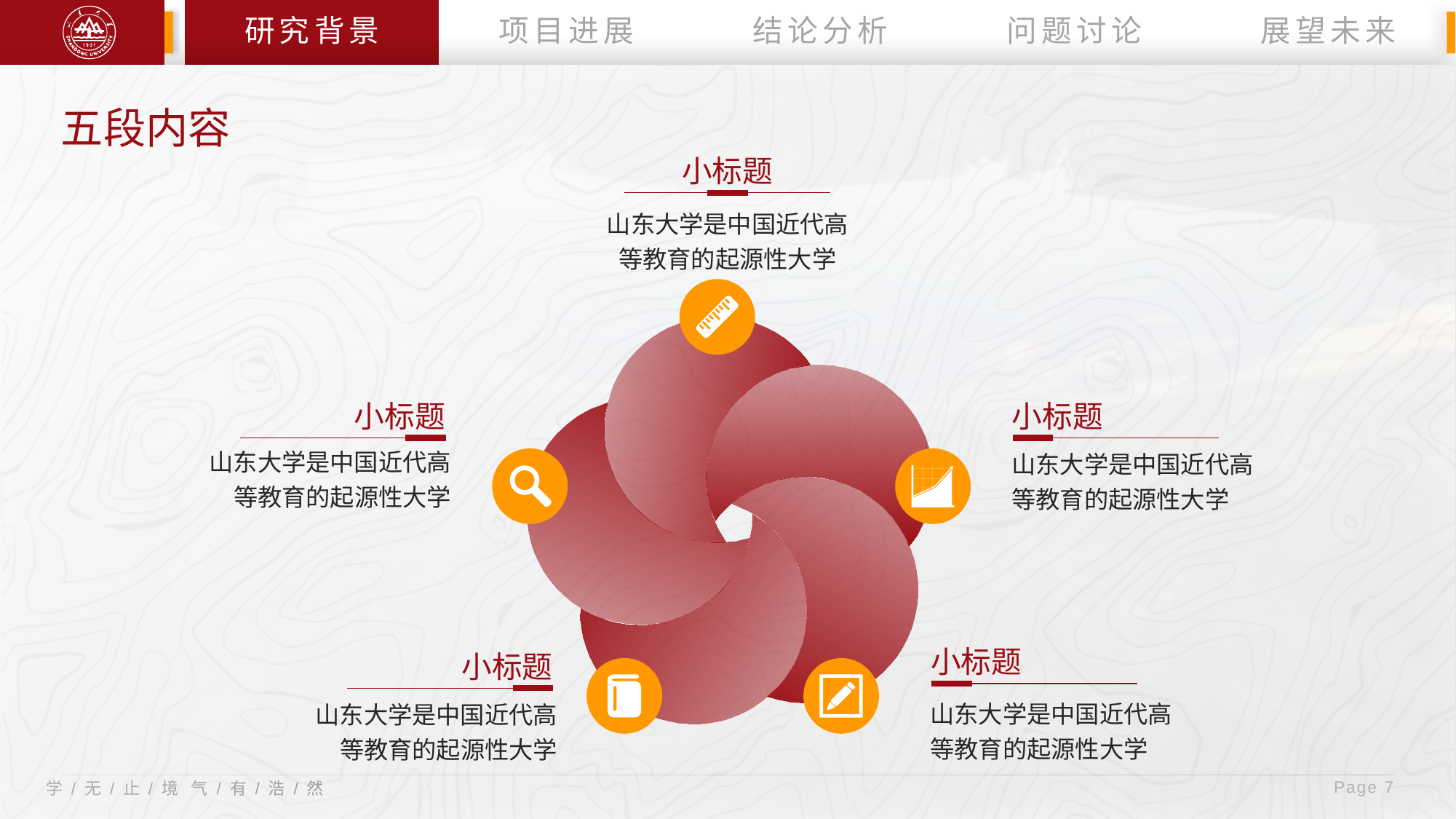

研究背景
项目进展
结论分析
问题讨论
展望未来
五段内容
小标题
山东大学是中国近代高等教育的起源性大学

小标题
小标题
山东大学是中国近代高等教育的起源性大学
山东大学是中国近代高等教育的起源性大学

小标题
小标题

山东大学是中国近代高等教育的起源性大学
山东大学是中国近代高等教育的起源性大学
  Page 7